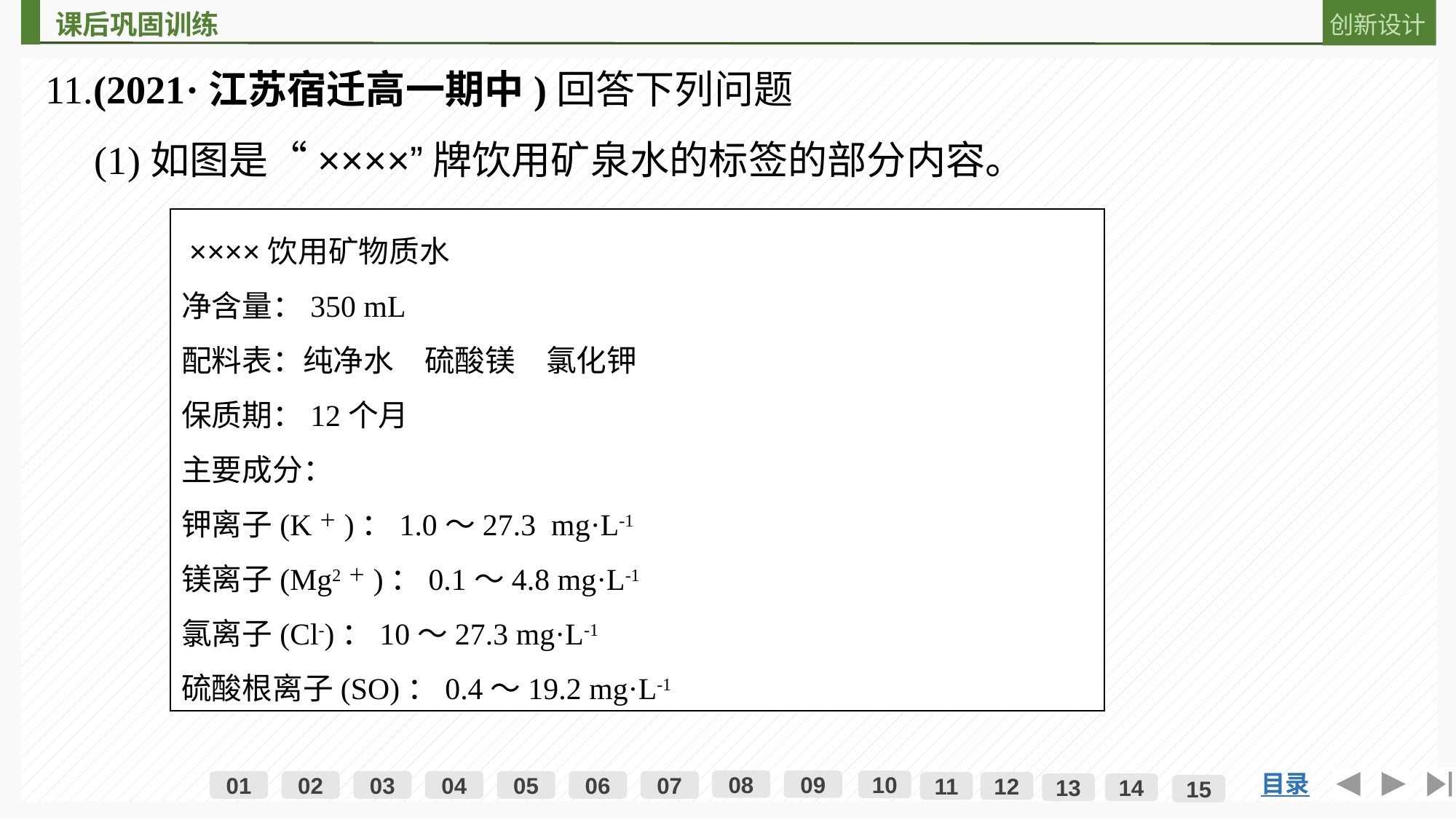

11.(2021·江苏宿迁高一期中)回答下列问题
　(1)如图是“××××”牌饮用矿泉水的标签的部分内容。
 ××××饮用矿物质水
净含量：350 mL
配料表：纯净水　硫酸镁　氯化钾
保质期：12个月
主要成分：
钾离子(K＋)：1.0～27.3  mg·L-1
镁离子(Mg2＋)：0.1～4.8 mg·L-1
氯离子(Cl-)：10～27.3 mg·L-1
硫酸根离子(SO)：0.4～19.2 mg·L-1